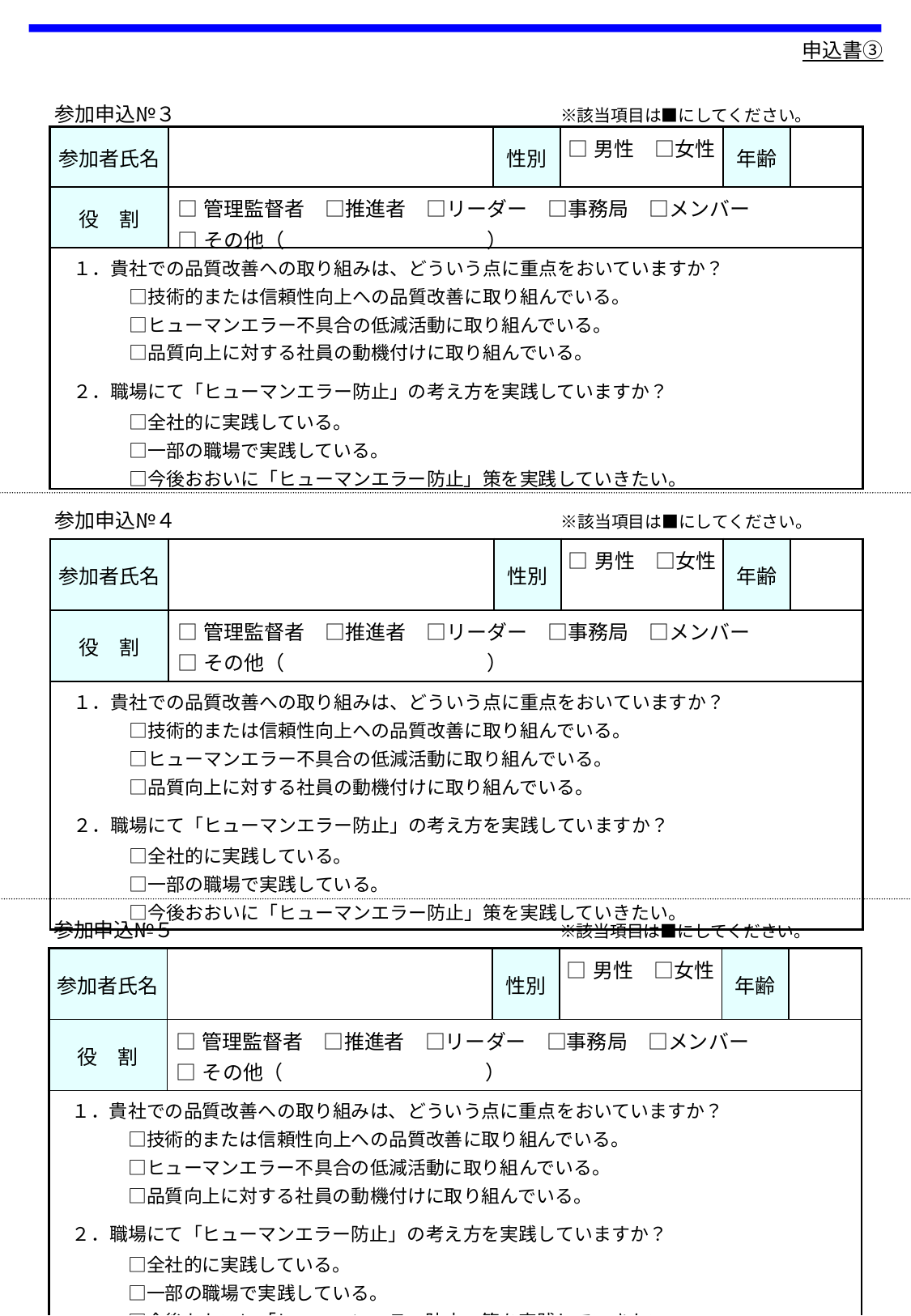

申込書③
| 参加申込№３　　　　　　　　　　　　　　　　　　　※該当項目は■にしてください。 |  |  |  |  |  |
| --- | --- | --- | --- | --- | --- |
| 参加者氏名 |  | 性別 | □男性　□女性 | 年齢 |  |
| 役　割 | □管理監督者　□推進者　□リーダー　□事務局　□メンバー　 □その他（　　　　　　　　　　） |  |  |  |  |
| １．貴社での品質改善への取り組みは、どういう点に重点をおいていますか？ 　　　　□技術的または信頼性向上への品質改善に取り組んでいる。 　　　　□ヒューマンエラー不具合の低減活動に取り組んでいる。 　　　　□品質向上に対する社員の動機付けに取り組んでいる。 　２．職場にて「ヒューマンエラー防止」の考え方を実践していますか？　　 　　　　□全社的に実践している。 　　　　□一部の職場で実践している。 　　　　□今後おおいに「ヒューマンエラー防止」策を実践していきたい。 |  |  |  |  |  |

| 参加申込№４　　　　　　　　　　　　　　　　　　　※該当項目は■にしてください。 |  |  |  |  |  |
| --- | --- | --- | --- | --- | --- |
| 参加者氏名 |  | 性別 | □男性　□女性 | 年齢 |  |
| 役　割 | □管理監督者　□推進者　□リーダー　□事務局　□メンバー　 □その他（　　　　　　　　　　） |  |  |  |  |
| １．貴社での品質改善への取り組みは、どういう点に重点をおいていますか？ 　　　　□技術的または信頼性向上への品質改善に取り組んでいる。 　　　　□ヒューマンエラー不具合の低減活動に取り組んでいる。 　　　　□品質向上に対する社員の動機付けに取り組んでいる。 　２．職場にて「ヒューマンエラー防止」の考え方を実践していますか？　　 　　　　□全社的に実践している。 　　　　□一部の職場で実践している。 　　　　□今後おおいに「ヒューマンエラー防止」策を実践していきたい。 |  |  |  |  |  |

| 参加申込№５　　　　　　　　　　　　　　　　　　　※該当項目は■にしてください。 |  |  |  |  |  |
| --- | --- | --- | --- | --- | --- |
| 参加者氏名 |  | 性別 | □男性　□女性 | 年齢 |  |
| 役　割 | □管理監督者　□推進者　□リーダー　□事務局　□メンバー　 □その他（　　　　　　　　　　） |  |  |  |  |
| １．貴社での品質改善への取り組みは、どういう点に重点をおいていますか？ 　　　　□技術的または信頼性向上への品質改善に取り組んでいる。 　　　　□ヒューマンエラー不具合の低減活動に取り組んでいる。 　　　　□品質向上に対する社員の動機付けに取り組んでいる。 　２．職場にて「ヒューマンエラー防止」の考え方を実践していますか？　　 　　　　□全社的に実践している。 　　　　□一部の職場で実践している。 　　　　□今後おおいに「ヒューマンエラー防止」策を実践していきたい。 |  |  |  |  |  |